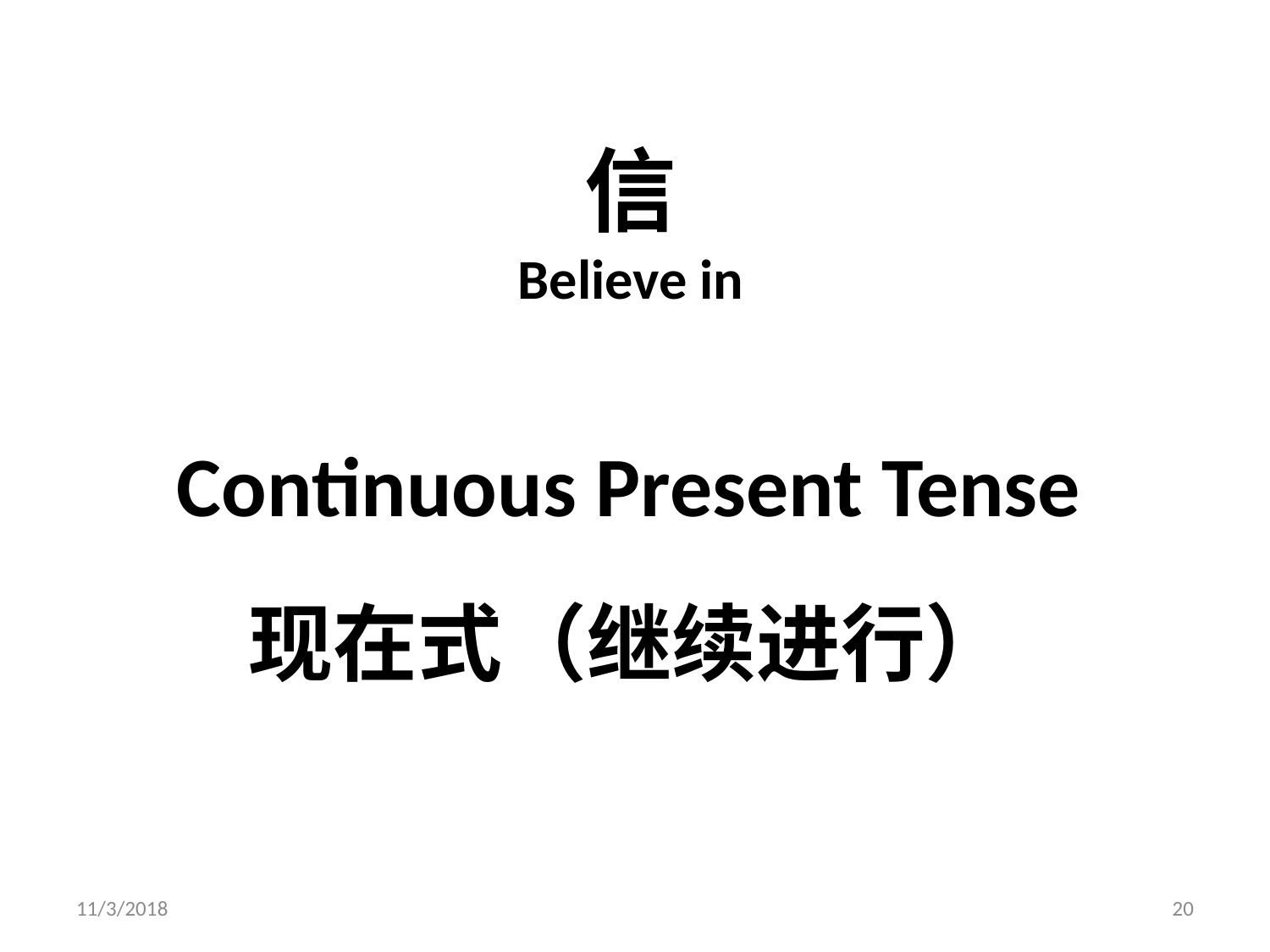

# 信 Believe in
Continuous Present Tense

现在式（继续进行）
11/3/2018
20